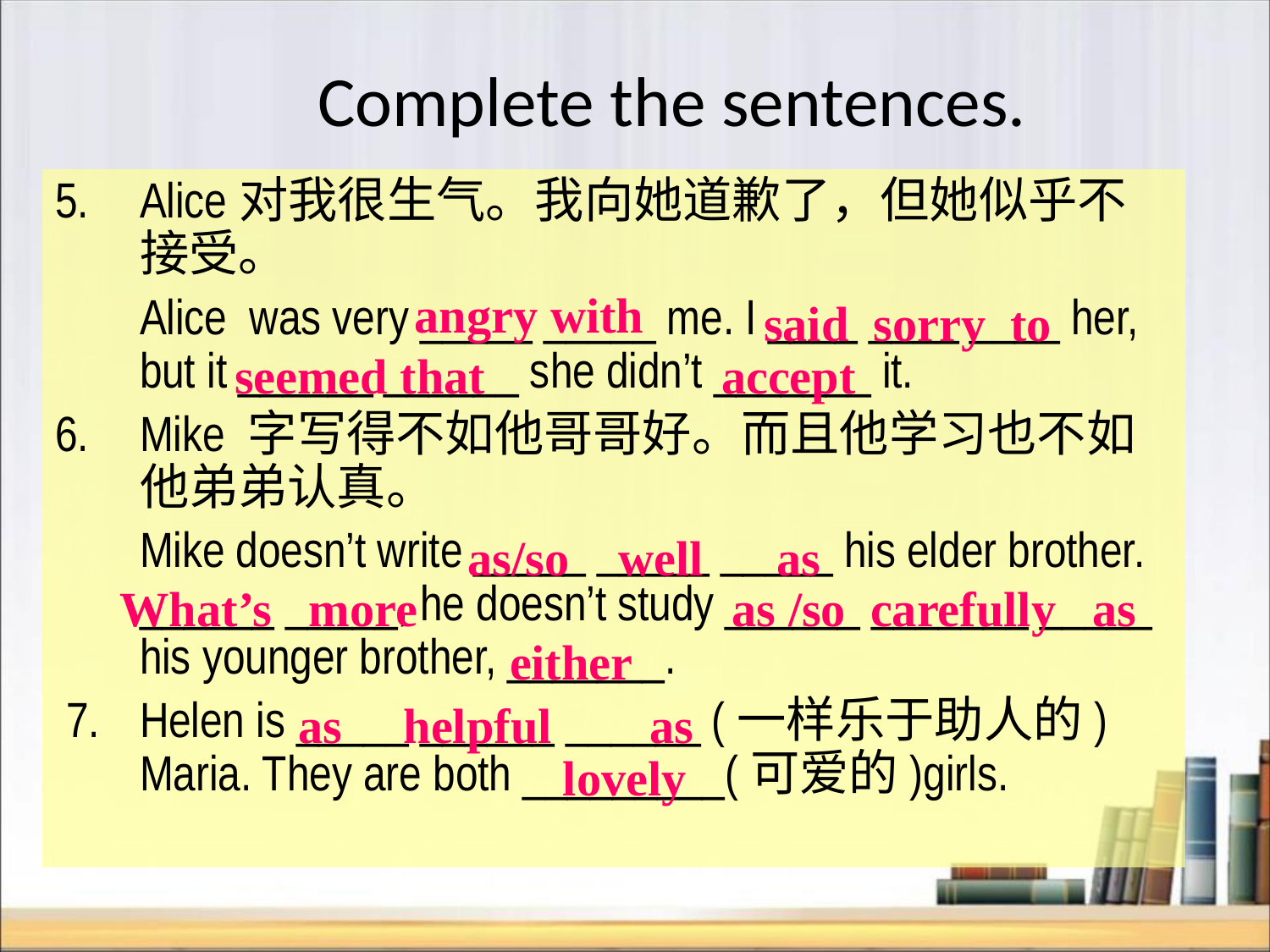

# Complete the sentences.
5. 	Alice对我很生气。我向她道歉了，但她似乎不接受。
	Alice  was very _____ _____ me. I ____ ____ ____ her, but it ______ ______ she didn’t _______ it.
6. 	Mike 字写得不如他哥哥好。而且他学习也不如他弟弟认真。
	Mike doesn’t write _____ _____ _____ his elder brother. ______ _____, he doesn’t study ______ _______ _____ his younger brother, _______.
 7. 	Helen is _____ ______ ______ (一样乐于助人的)  Maria. They are both _________(可爱的)girls.
angry with
said  sorry  to
seemed that
accept
as/so    well      as
What’s   more
as /so  carefully   as
either
as     helpful        as
lovely